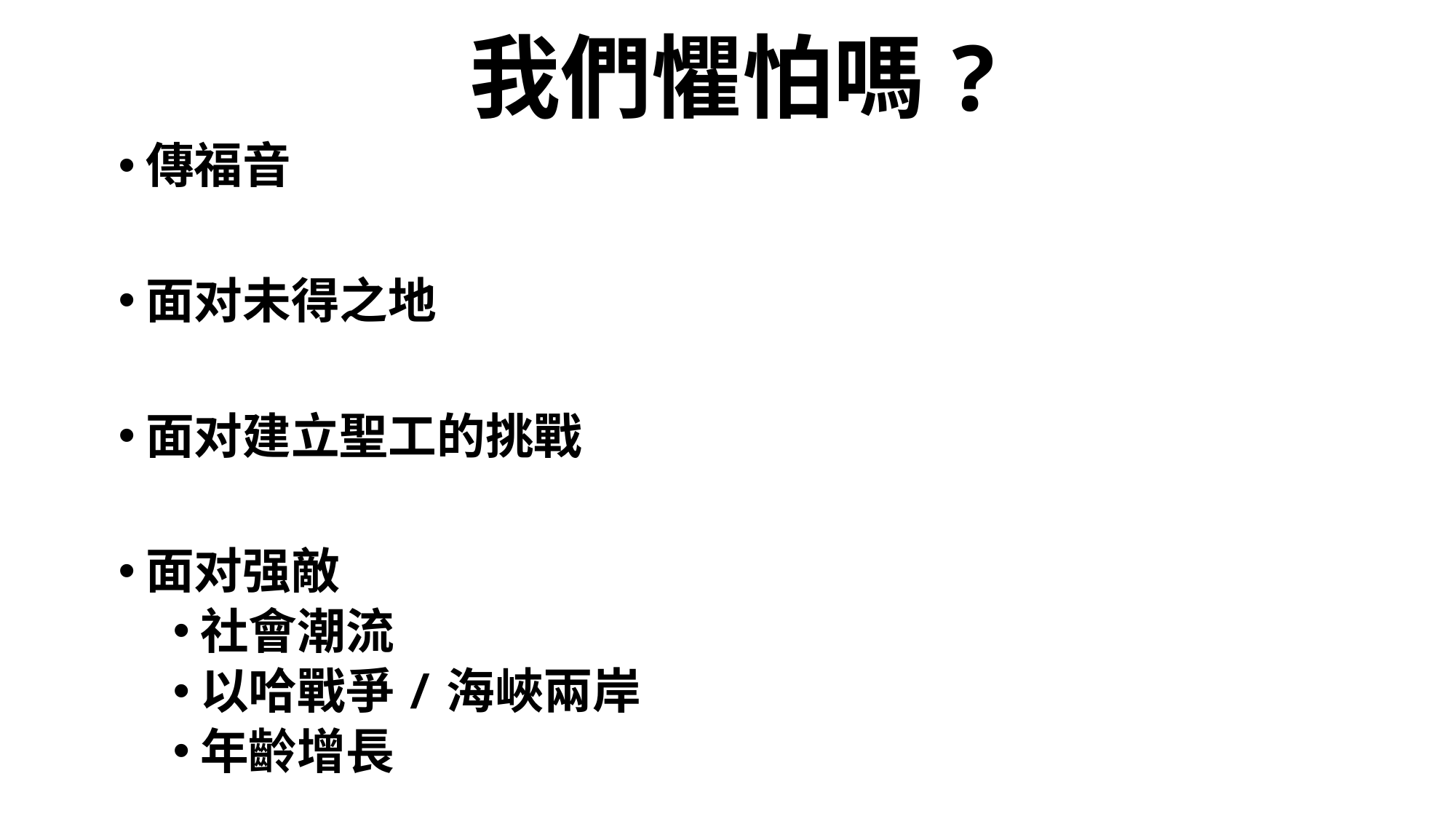

# 我們懼怕嗎?
傳福音

面对未得之地

面对建立聖工的挑戰

面对强敵
社會潮流
以哈戰爭/海峽兩岸
年齡增長